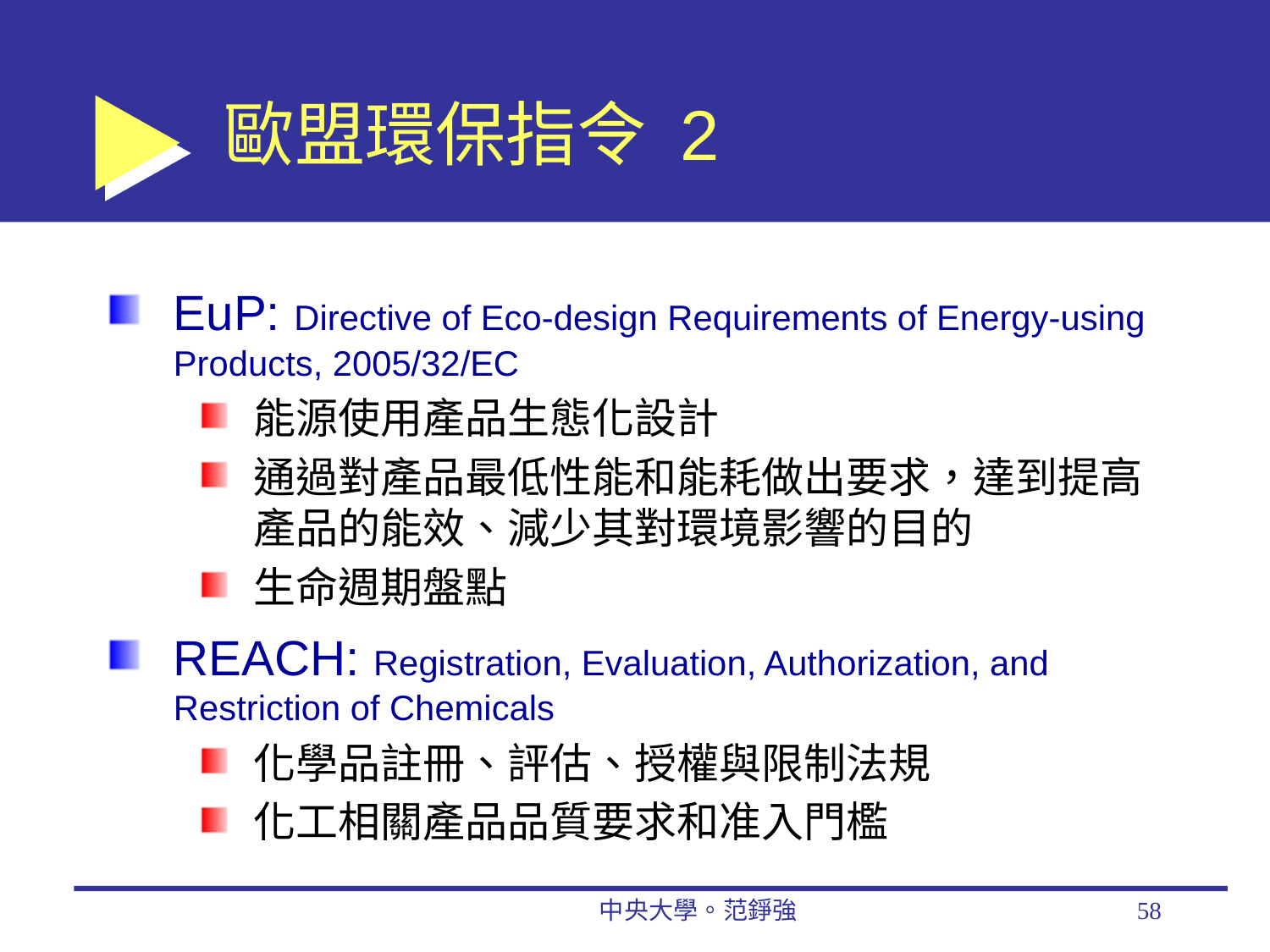

# 歐盟環保指令 2
EuP: Directive of Eco-design Requirements of Energy-using Products, 2005/32/EC
能源使用產品生態化設計
通過對產品最低性能和能耗做出要求，達到提高產品的能效、減少其對環境影響的目的
生命週期盤點
REACH: Registration, Evaluation, Authorization, and Restriction of Chemicals
化學品註冊、評估、授權與限制法規
化工相關產品品質要求和准入門檻
中央大學。范錚強
58